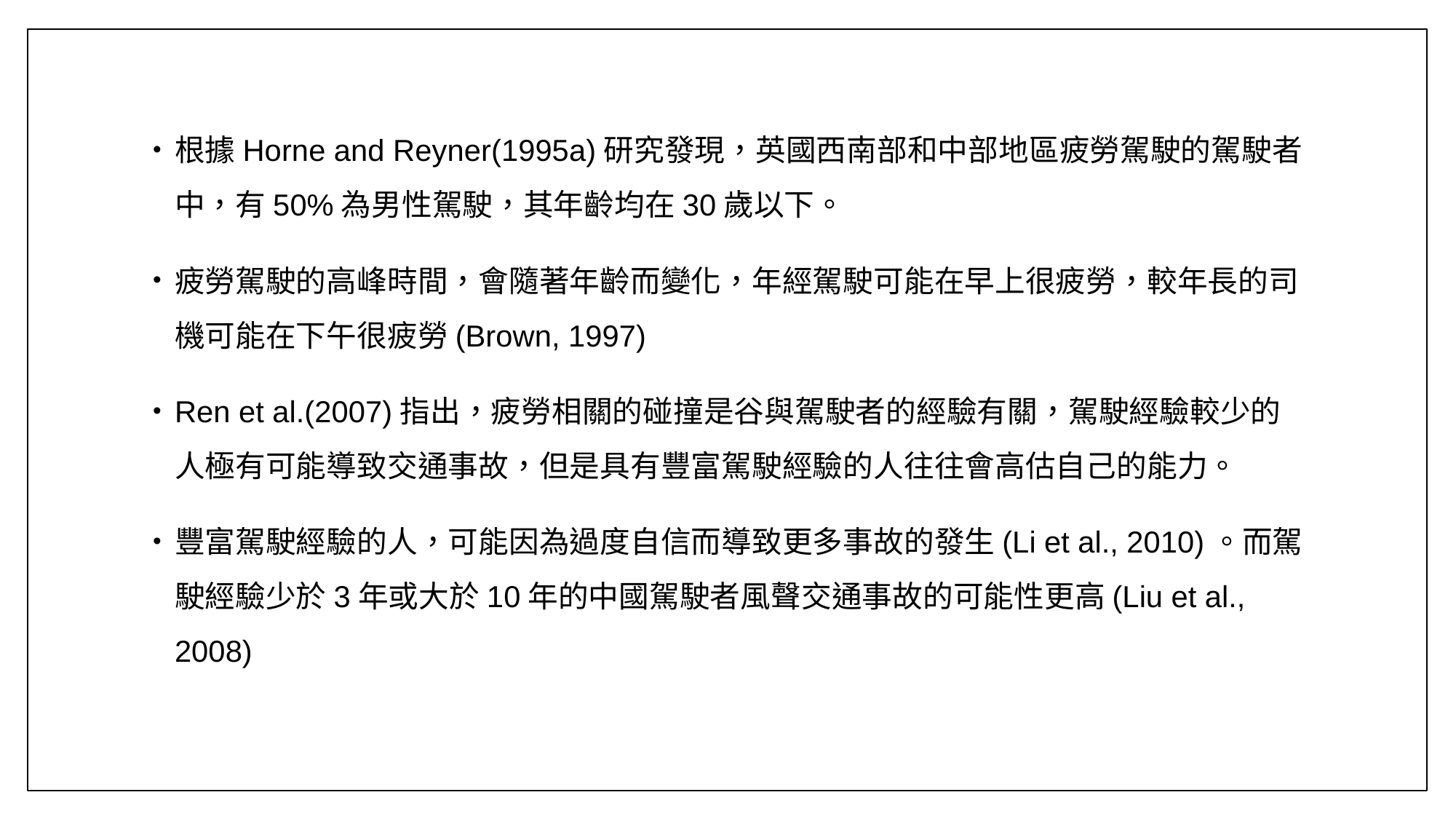

根據Horne and Reyner(1995a)研究發現，英國西南部和中部地區疲勞駕駛的駕駛者中，有50%為男性駕駛，其年齡均在30歲以下。
疲勞駕駛的高峰時間，會隨著年齡而變化，年經駕駛可能在早上很疲勞，較年長的司機可能在下午很疲勞(Brown, 1997)
Ren et al.(2007)指出，疲勞相關的碰撞是谷與駕駛者的經驗有關，駕駛經驗較少的人極有可能導致交通事故，但是具有豐富駕駛經驗的人往往會高估自己的能力。
豐富駕駛經驗的人，可能因為過度自信而導致更多事故的發生(Li et al., 2010)。而駕駛經驗少於3年或大於10年的中國駕駛者風聲交通事故的可能性更高(Liu et al., 2008)